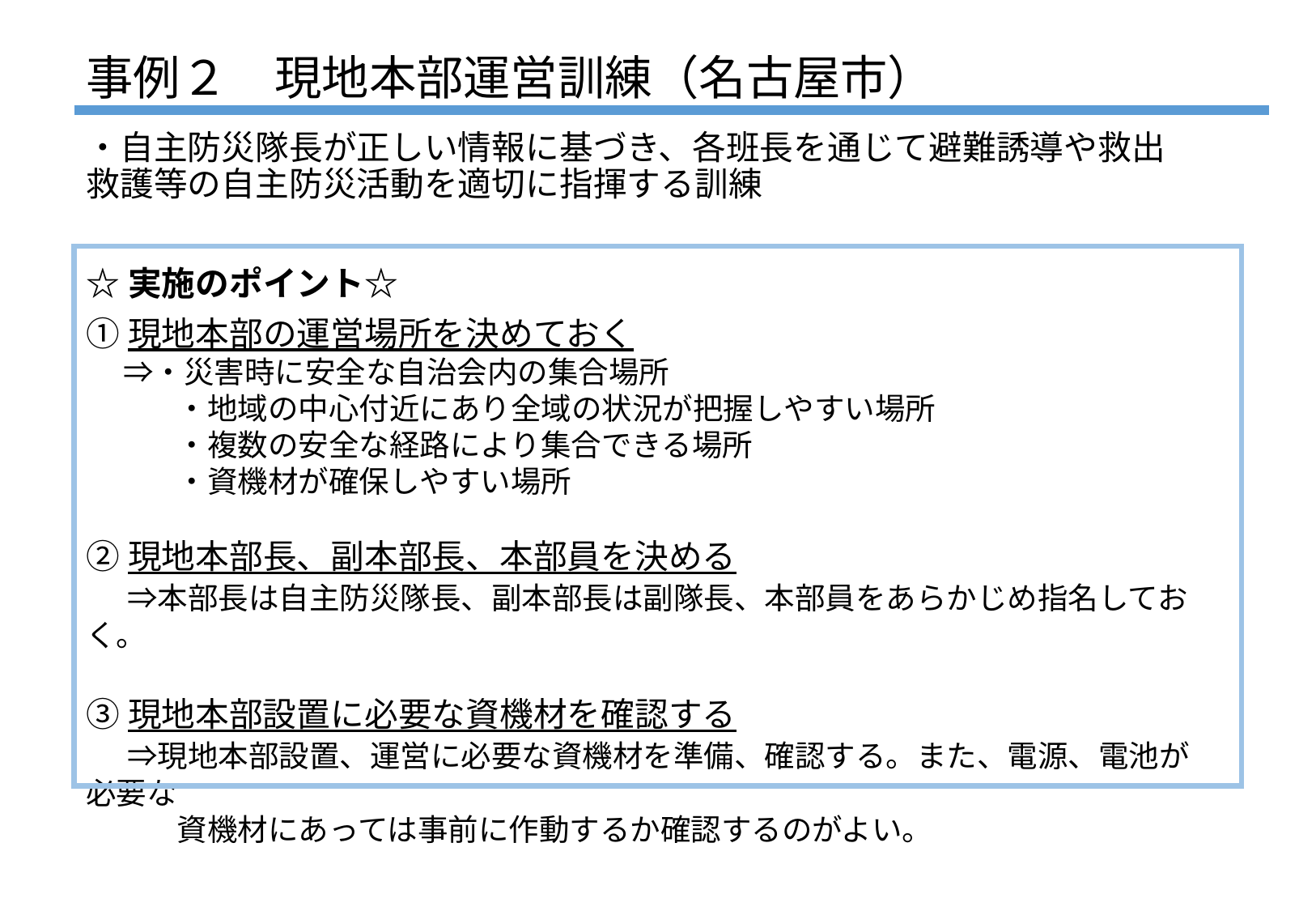

# 事例２　現地本部運営訓練（名古屋市）
・自主防災隊長が正しい情報に基づき、各班長を通じて避難誘導や救出救護等の自主防災活動を適切に指揮する訓練

☆実施のポイント☆
①現地本部の運営場所を決めておく
　 ⇒・災害時に安全な自治会内の集合場所
　　　・地域の中心付近にあり全域の状況が把握しやすい場所
　　　・複数の安全な経路により集合できる場所
　　　・資機材が確保しやすい場所

②現地本部長、副本部長、本部員を決める
　 ⇒本部長は自主防災隊長、副本部長は副隊長、本部員をあらかじめ指名しておく。

③現地本部設置に必要な資機材を確認する
　 ⇒現地本部設置、運営に必要な資機材を準備、確認する。また、電源、電池が必要な
　　　資機材にあっては事前に作動するか確認するのがよい。